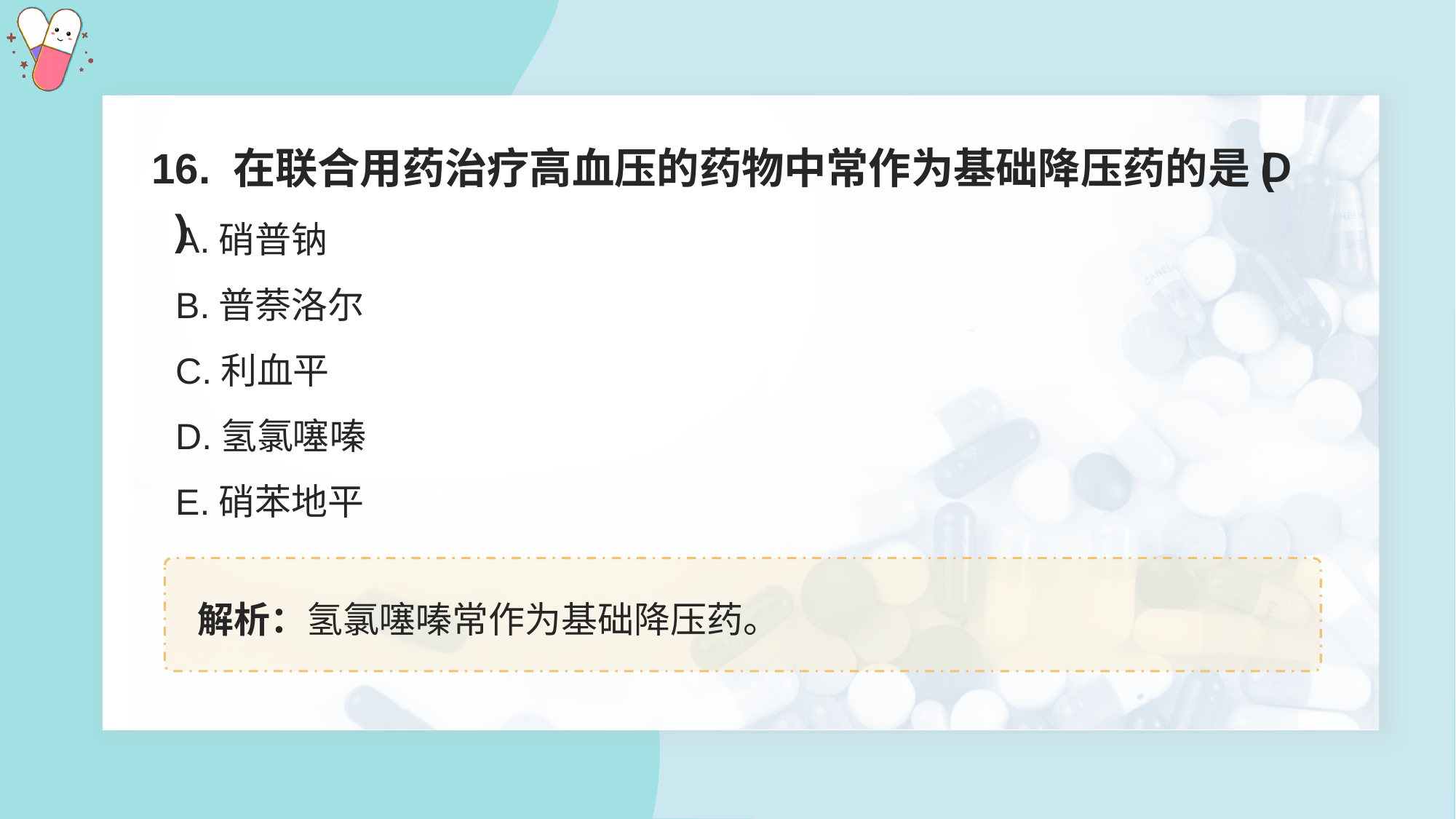

16. 在联合用药治疗高血压的药物中常作为基础降压药的是(      )
D
A.硝普钠
B.普萘洛尔
C.利血平
D.氢氯噻嗪
E.硝苯地平

解析：氢氯噻嗪常作为基础降压药。